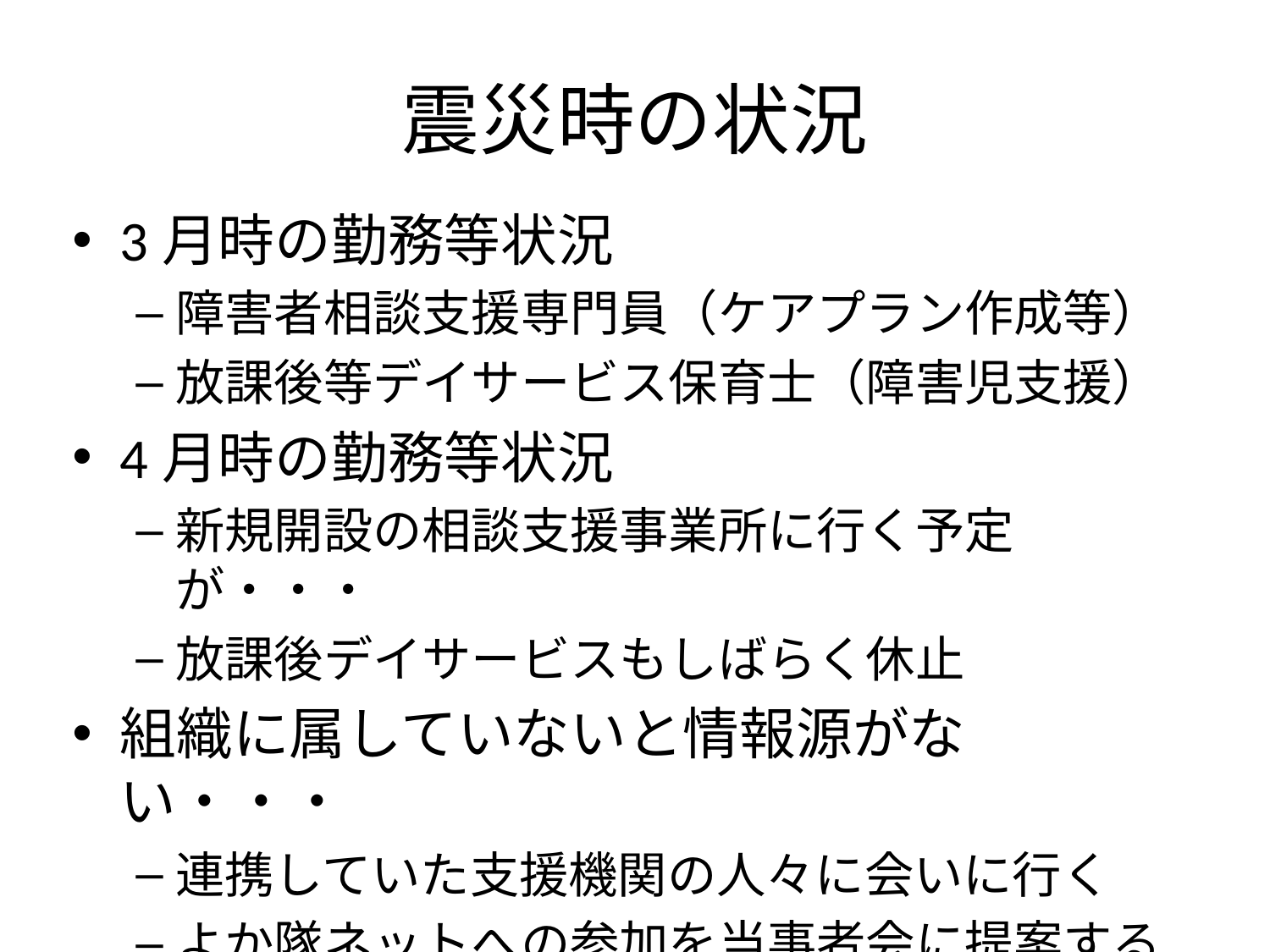

# 震災時の状況
3月時の勤務等状況
障害者相談支援専門員（ケアプラン作成等）
放課後等デイサービス保育士（障害児支援）
4月時の勤務等状況
新規開設の相談支援事業所に行く予定が・・・
放課後デイサービスもしばらく休止
組織に属していないと情報源がない・・・
連携していた支援機関の人々に会いに行く
よか隊ネットへの参加を当事者会に提案する